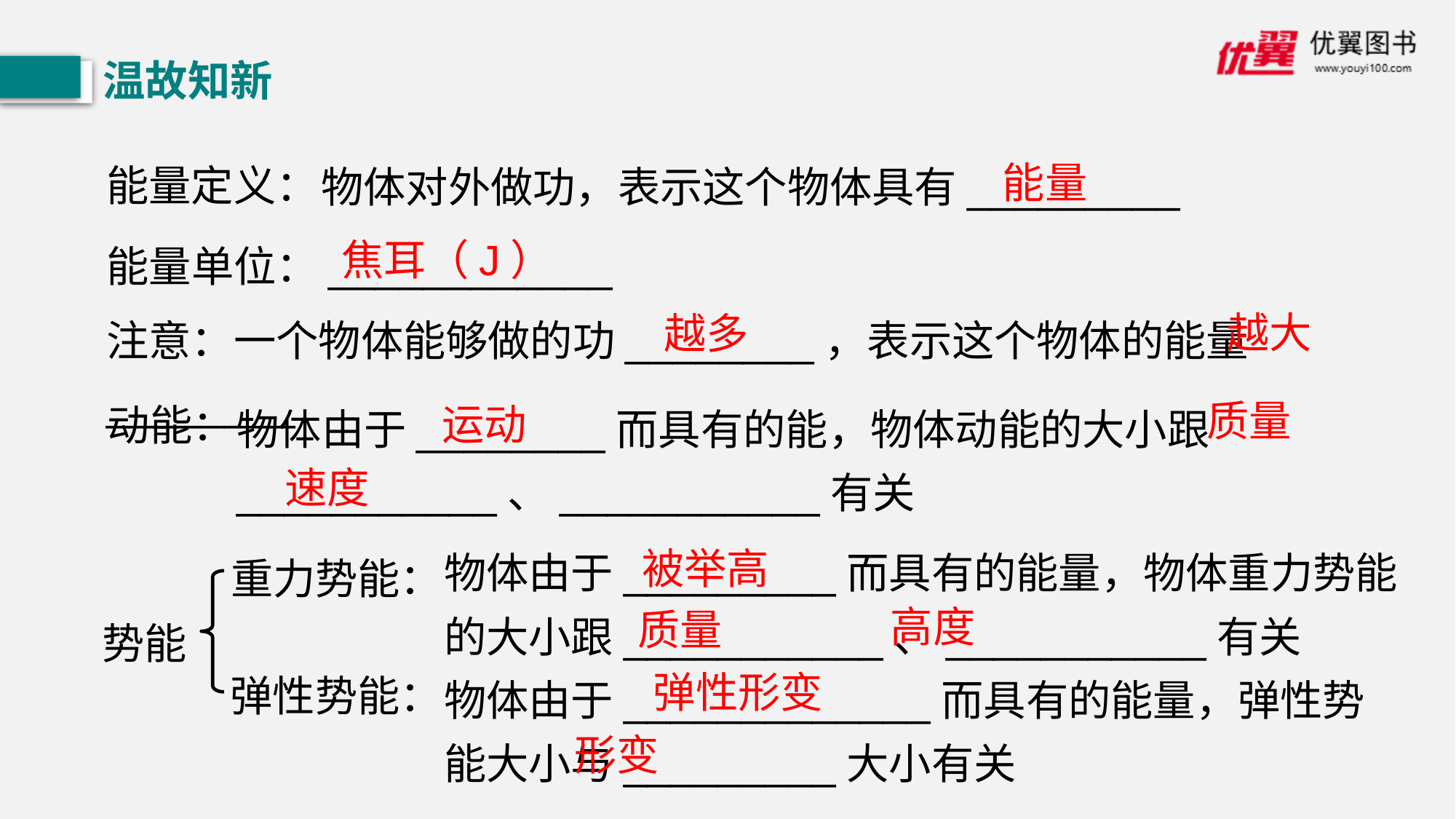

温故知新

能量
能量定义：
物体对外做功，表示这个物体具有_________
焦耳（J）
能量单位：____________
越大
越多
注意：一个物体能够做的功________，表示这个物体的能量________
质量
运动
动能：
物体由于________而具有的能，物体动能的大小跟___________、___________有关
速度
被举高
物体由于_________而具有的能量，物体重力势能的大小跟___________、___________有关

重力势能：

高度
质量
势能
弹性形变
弹性势能：
物体由于_____________而具有的能量，弹性势能大小与_________大小有关
形变